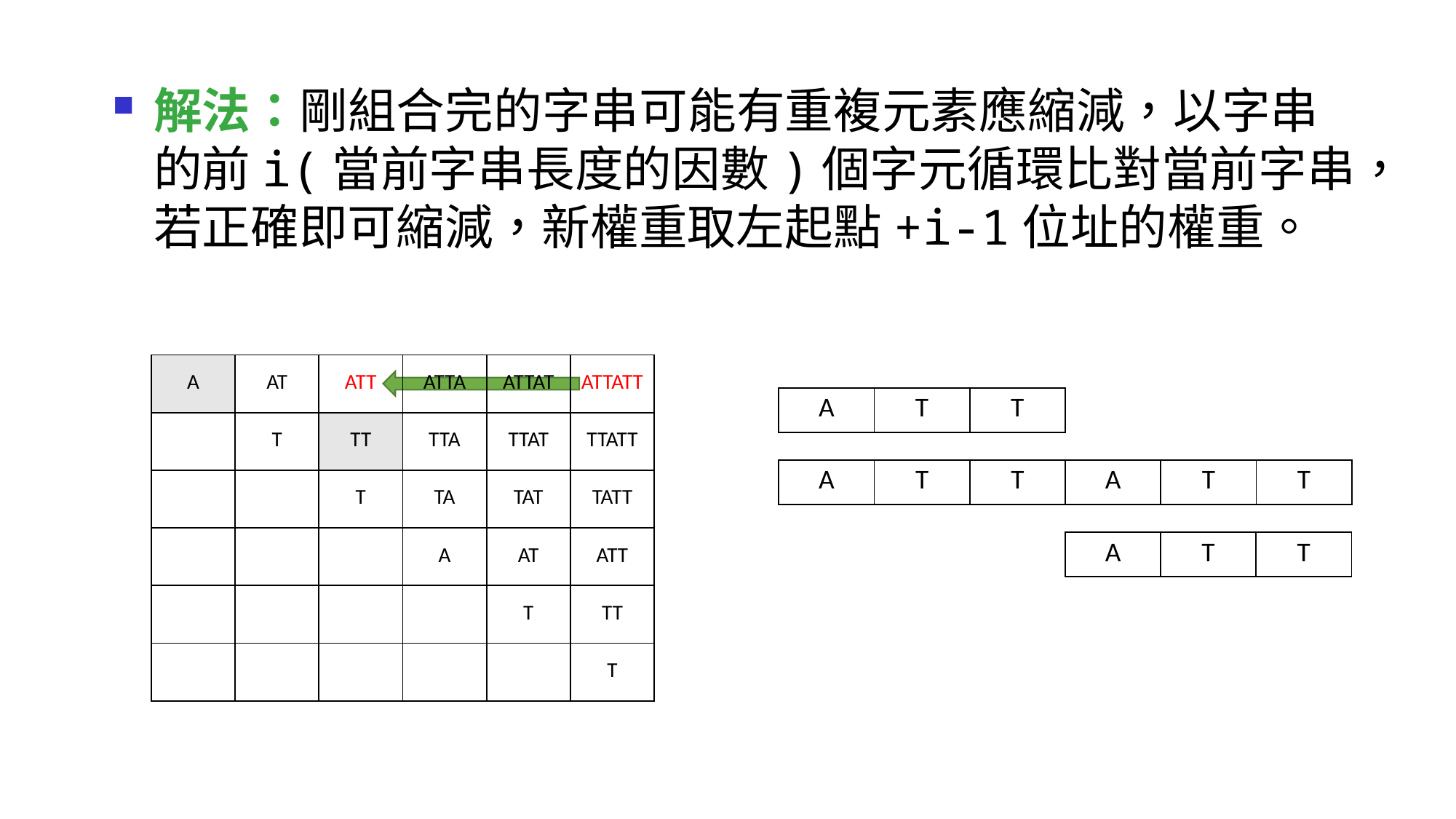

解法：剛組合完的字串可能有重複元素應縮減，以字串的前i(當前字串長度的因數)個字元循環比對當前字串，若正確即可縮減，新權重取左起點+i-1位址的權重。
| A | AT | ATT | ATTA | ATTAT | ATTATT |
| --- | --- | --- | --- | --- | --- |
|  | T | TT | TTA | TTAT | TTATT |
|  |  | T | TA | TAT | TATT |
|  |  |  | A | AT | ATT |
|  |  |  |  | T | TT |
|  |  |  |  |  | T |

| A | T | T |
| --- | --- | --- |
| A | T | T | A | T | T |
| --- | --- | --- | --- | --- | --- |
| A | T | T |
| --- | --- | --- |